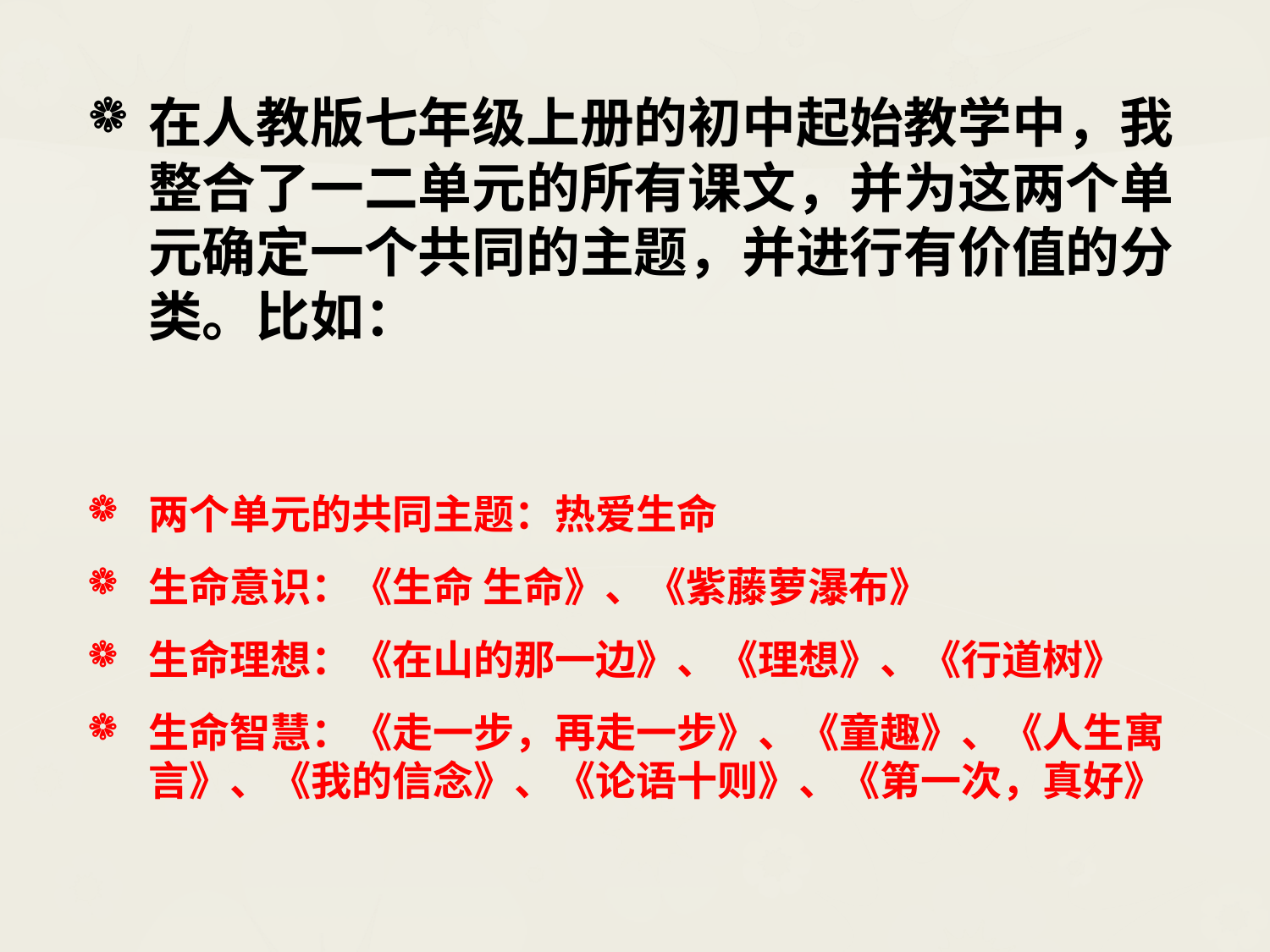

#
在人教版七年级上册的初中起始教学中，我整合了一二单元的所有课文，并为这两个单元确定一个共同的主题，并进行有价值的分类。比如：

两个单元的共同主题：热爱生命
生命意识：《生命 生命》、《紫藤萝瀑布》
生命理想：《在山的那一边》、《理想》、《行道树》
生命智慧：《走一步，再走一步》、《童趣》、《人生寓言》、《我的信念》、《论语十则》、《第一次，真好》